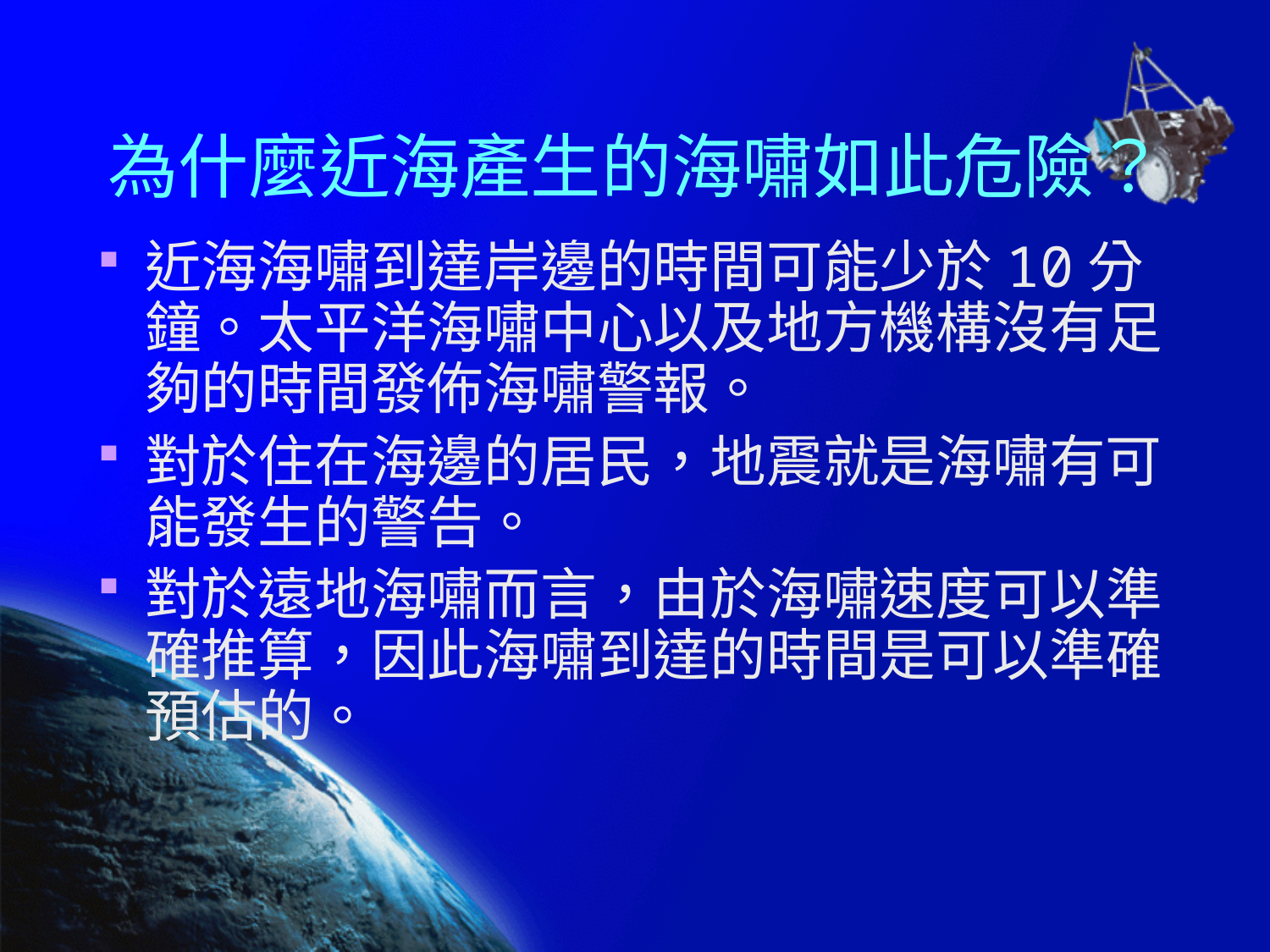

# 為什麼近海產生的海嘯如此危險？
近海海嘯到達岸邊的時間可能少於10分鐘。太平洋海嘯中心以及地方機構沒有足夠的時間發佈海嘯警報。
對於住在海邊的居民，地震就是海嘯有可能發生的警告。
對於遠地海嘯而言，由於海嘯速度可以準確推算，因此海嘯到達的時間是可以準確預估的。